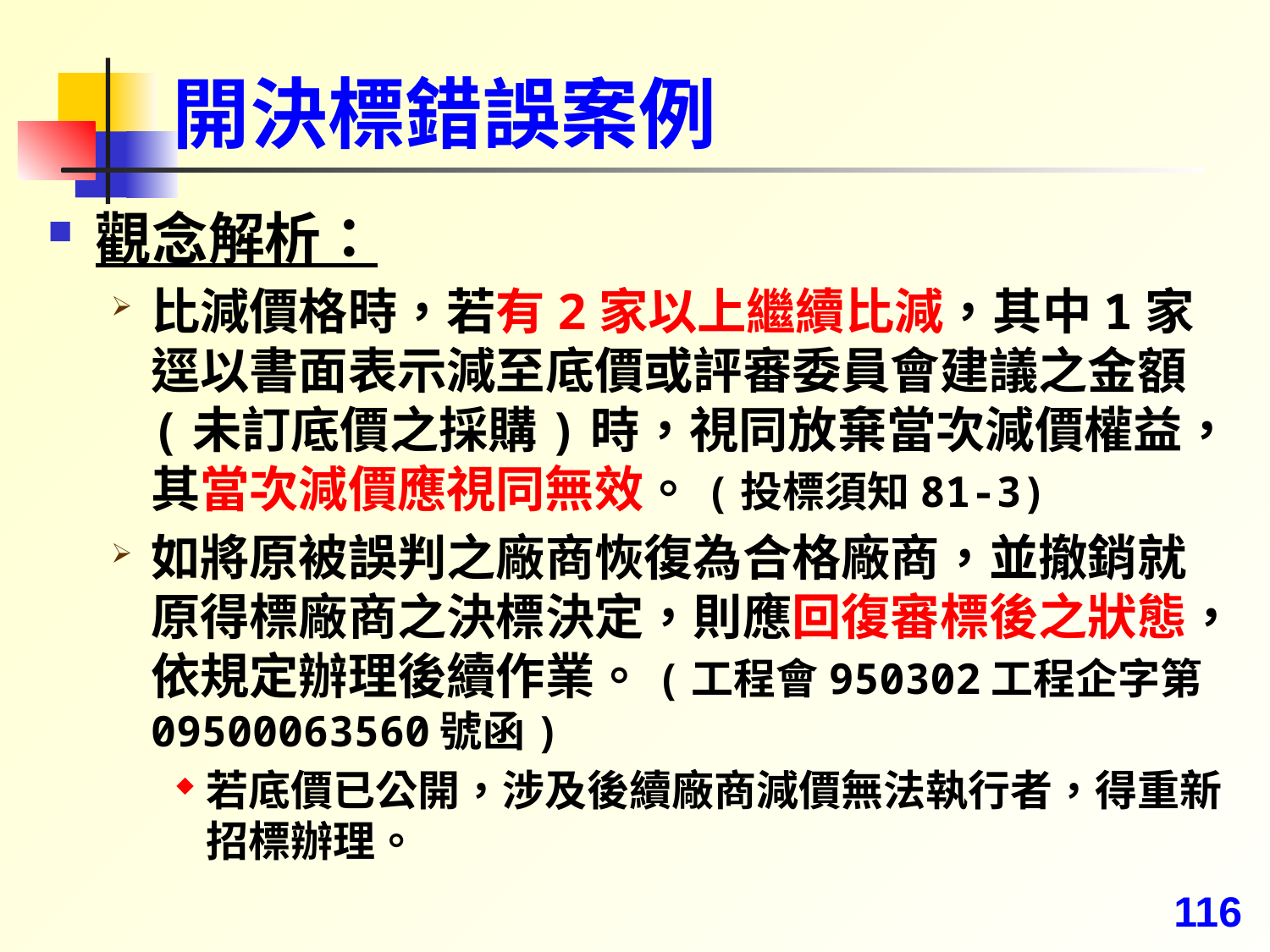

# 開決標錯誤案例
觀念解析：
比減價格時，若有2家以上繼續比減，其中1家逕以書面表示減至底價或評審委員會建議之金額(未訂底價之採購)時，視同放棄當次減價權益，其當次減價應視同無效。(投標須知81-3)
如將原被誤判之廠商恢復為合格廠商，並撤銷就原得標廠商之決標決定，則應回復審標後之狀態，依規定辦理後續作業。(工程會950302工程企字第09500063560號函)
若底價已公開，涉及後續廠商減價無法執行者，得重新招標辦理。
116